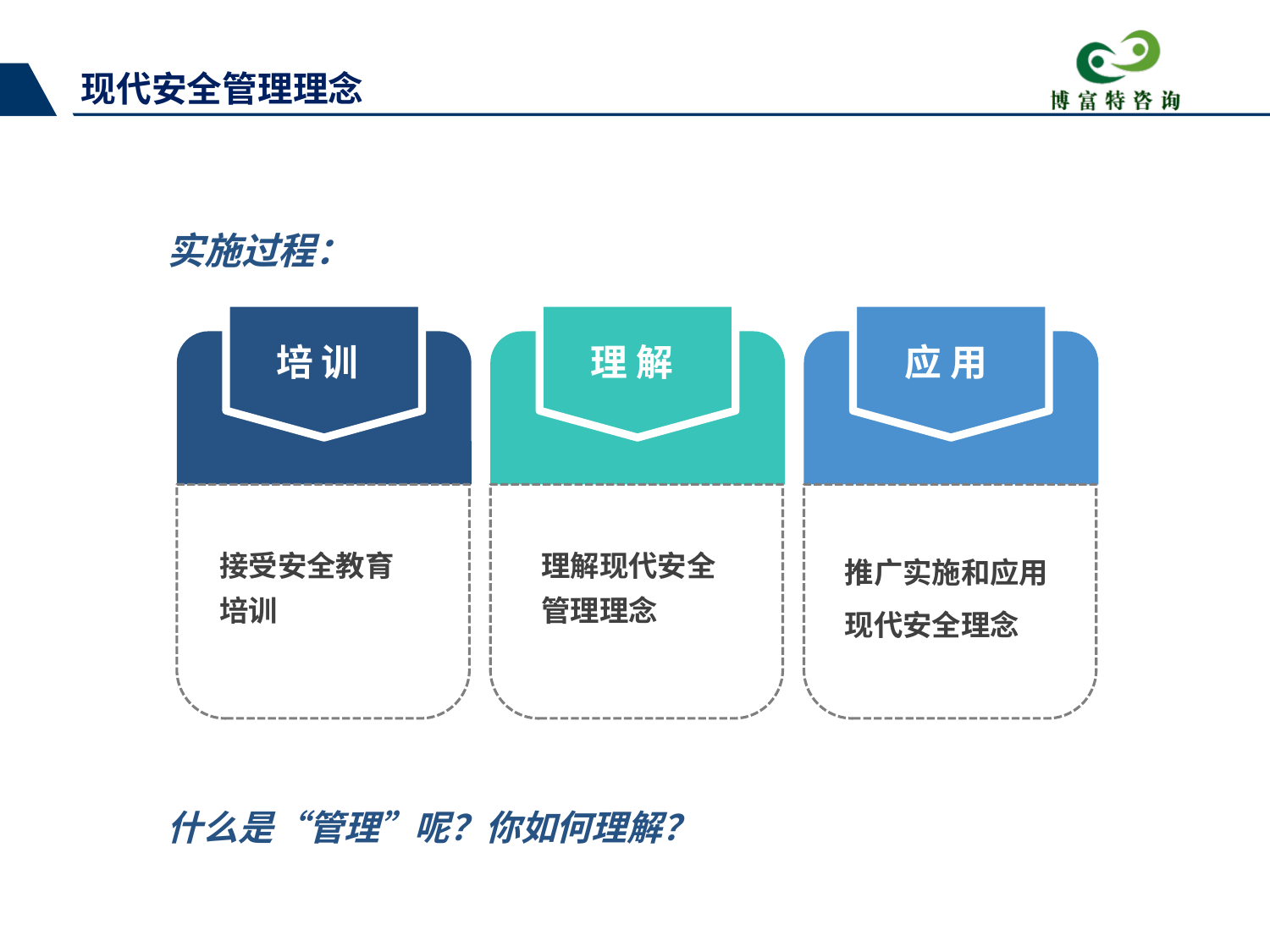

现代安全管理理念
实施过程：

培 训
理 解
应 用
接受安全教育培训
理解现代安全管理理念
推广实施和应用现代安全理念
什么是“管理”呢？你如何理解？